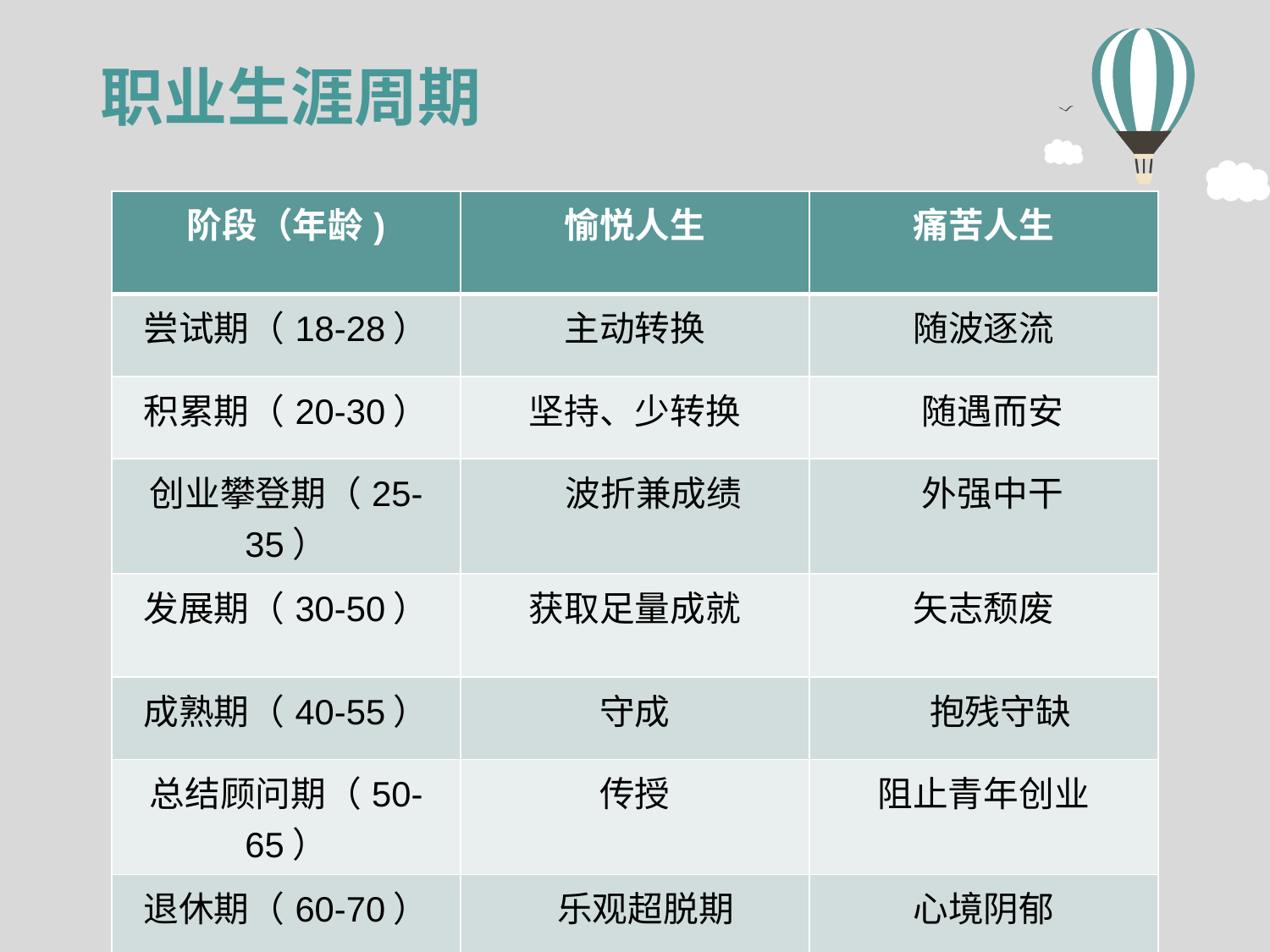

# 职业生涯周期
| 阶段（年龄) | 愉悦人生 | 痛苦人生 |
| --- | --- | --- |
| 尝试期（18-28） | 主动转换 | 随波逐流 |
| 积累期（20-30） | 坚持、少转换 | 随遇而安 |
| 创业攀登期（25-35） | 波折兼成绩 | 外强中干 |
| 发展期（30-50） | 获取足量成就 | 矢志颓废 |
| 成熟期（40-55） | 守成 | 抱残守缺 |
| 总结顾问期（50-65） | 传授 | 阻止青年创业 |
| 退休期（60-70） | 乐观超脱期 | 心境阴郁 |

	       	      	      	                        抱